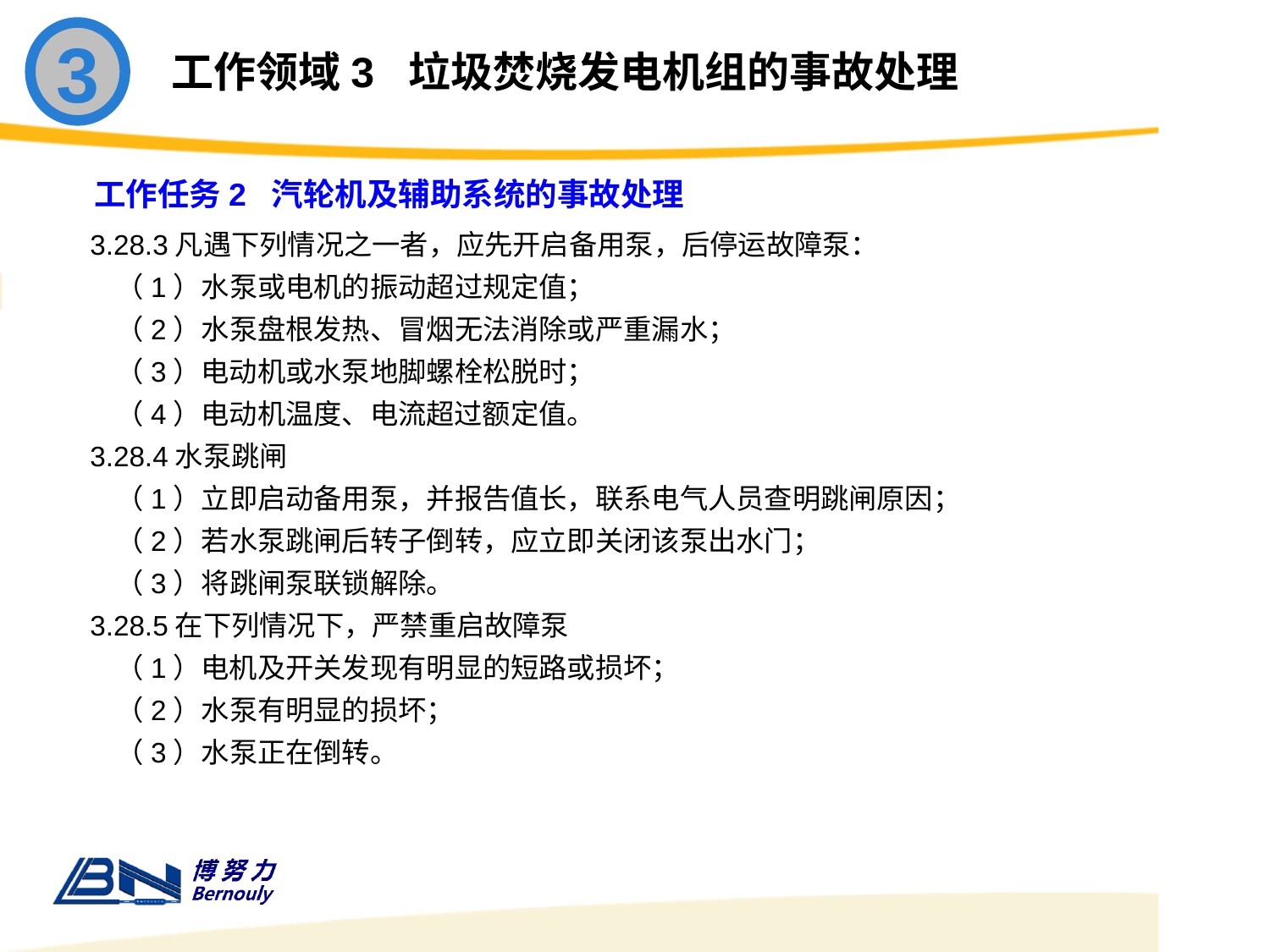

3
工作领域3  垃圾焚烧发电机组的事故处理
工作任务2  汽轮机及辅助系统的事故处理
3.28.3凡遇下列情况之一者，应先开启备用泵，后停运故障泵：
   （1）水泵或电机的振动超过规定值；
   （2）水泵盘根发热、冒烟无法消除或严重漏水；
   （3）电动机或水泵地脚螺栓松脱时；
   （4）电动机温度、电流超过额定值。
3.28.4水泵跳闸
   （1）立即启动备用泵，并报告值长，联系电气人员查明跳闸原因；
   （2）若水泵跳闸后转子倒转，应立即关闭该泵出水门；
   （3）将跳闸泵联锁解除。
3.28.5在下列情况下，严禁重启故障泵
   （1）电机及开关发现有明显的短路或损坏；
   （2）水泵有明显的损坏；
   （3）水泵正在倒转。